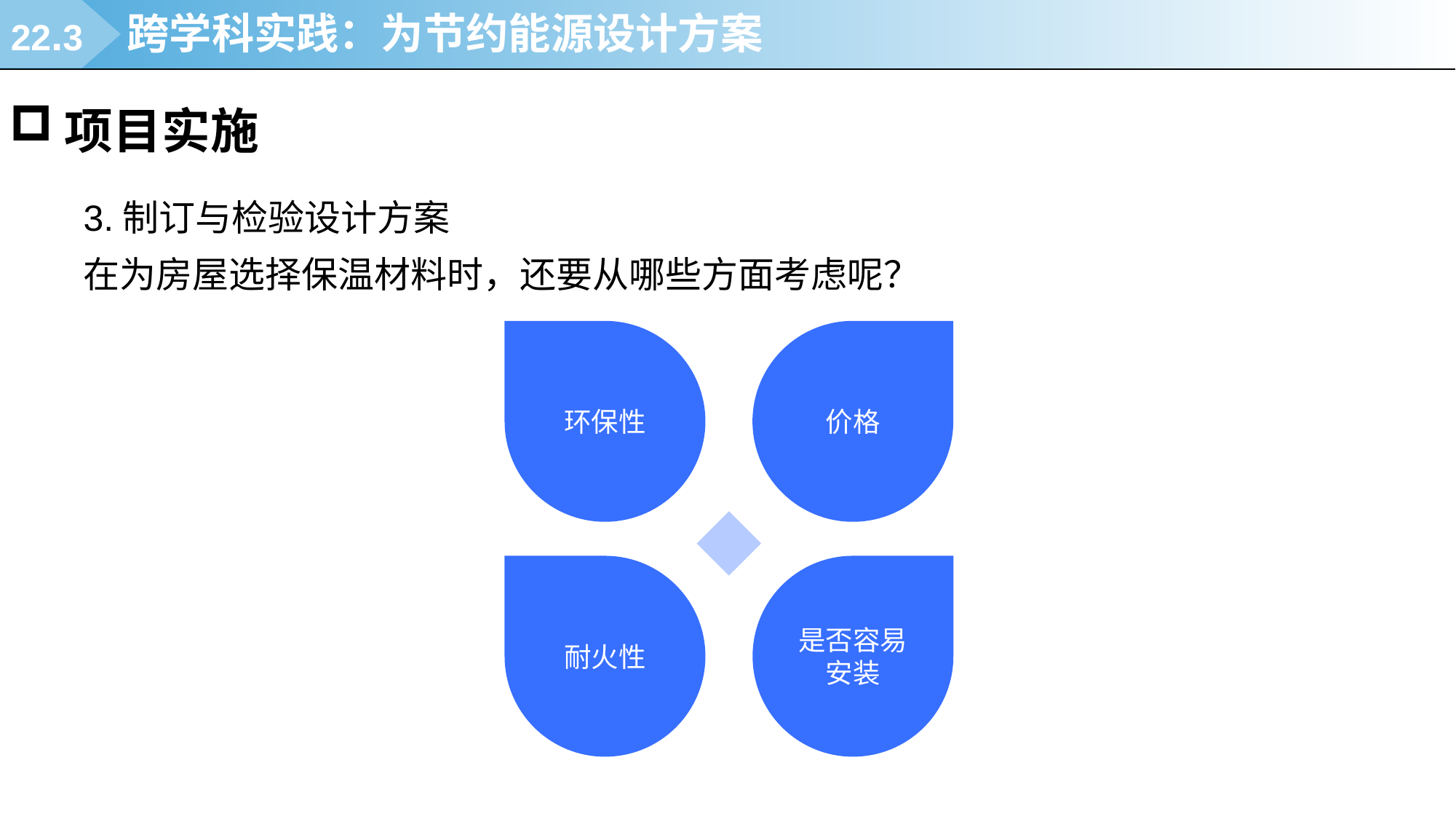

22.3
跨学科实践：为节约能源设计方案
项目实施
3.制订与检验设计方案
在为房屋选择保温材料时，还要从哪些方面考虑呢？
环保性
价格

耐火性
是否容易安装